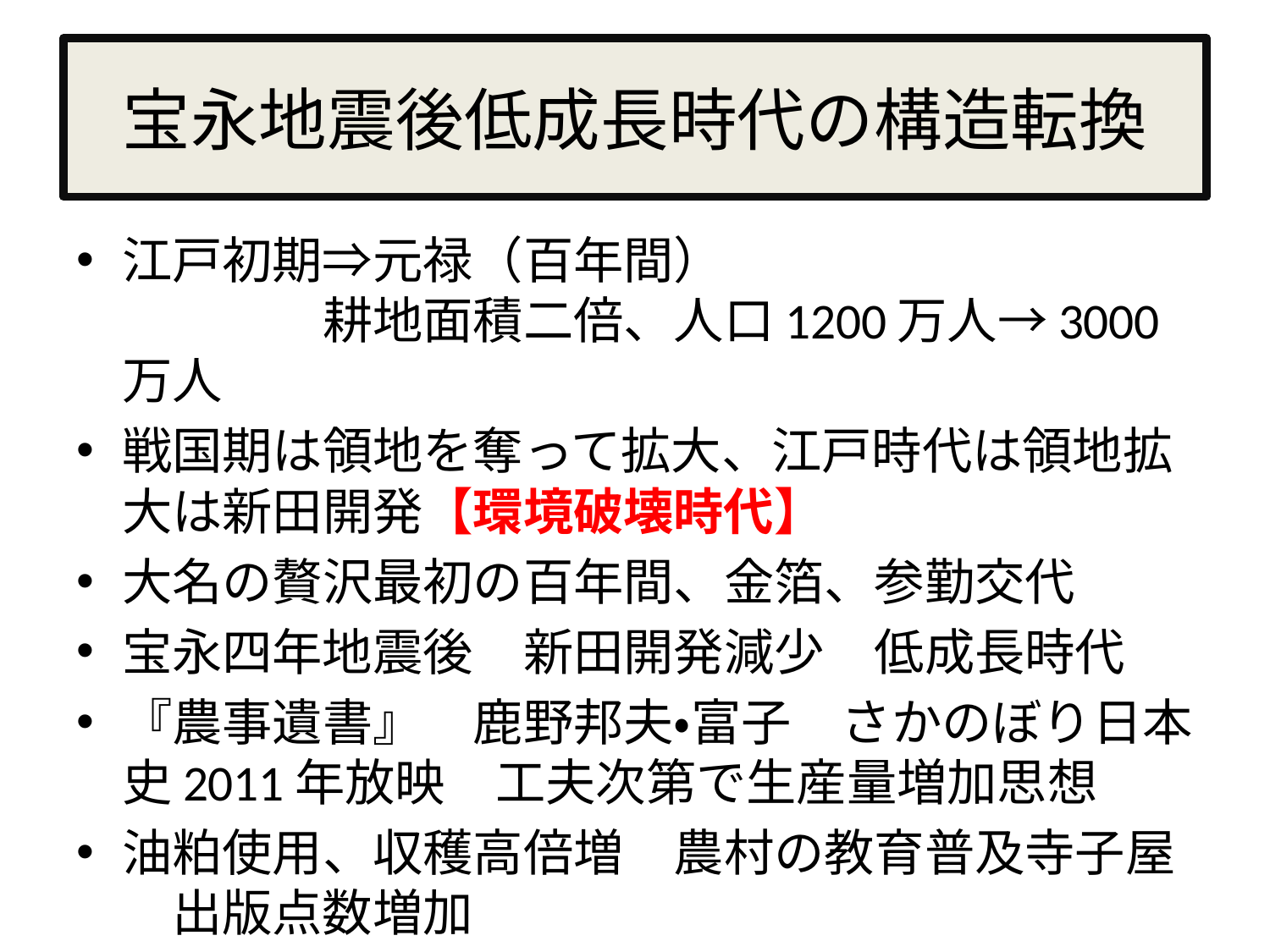

# 宝永地震後低成長時代の構造転換
江戸初期⇒元禄（百年間）　　　　　　　　　　　　　耕地面積二倍、人口1200万人→3000万人
戦国期は領地を奪って拡大、江戸時代は領地拡大は新田開発【環境破壊時代】
大名の贅沢最初の百年間、金箔、参勤交代
宝永四年地震後　新田開発減少　低成長時代
『農事遺書』　鹿野邦夫・富子　さかのぼり日本史2011年放映　工夫次第で生産量増加思想
油粕使用、収穫高倍増　農村の教育普及寺子屋　出版点数増加